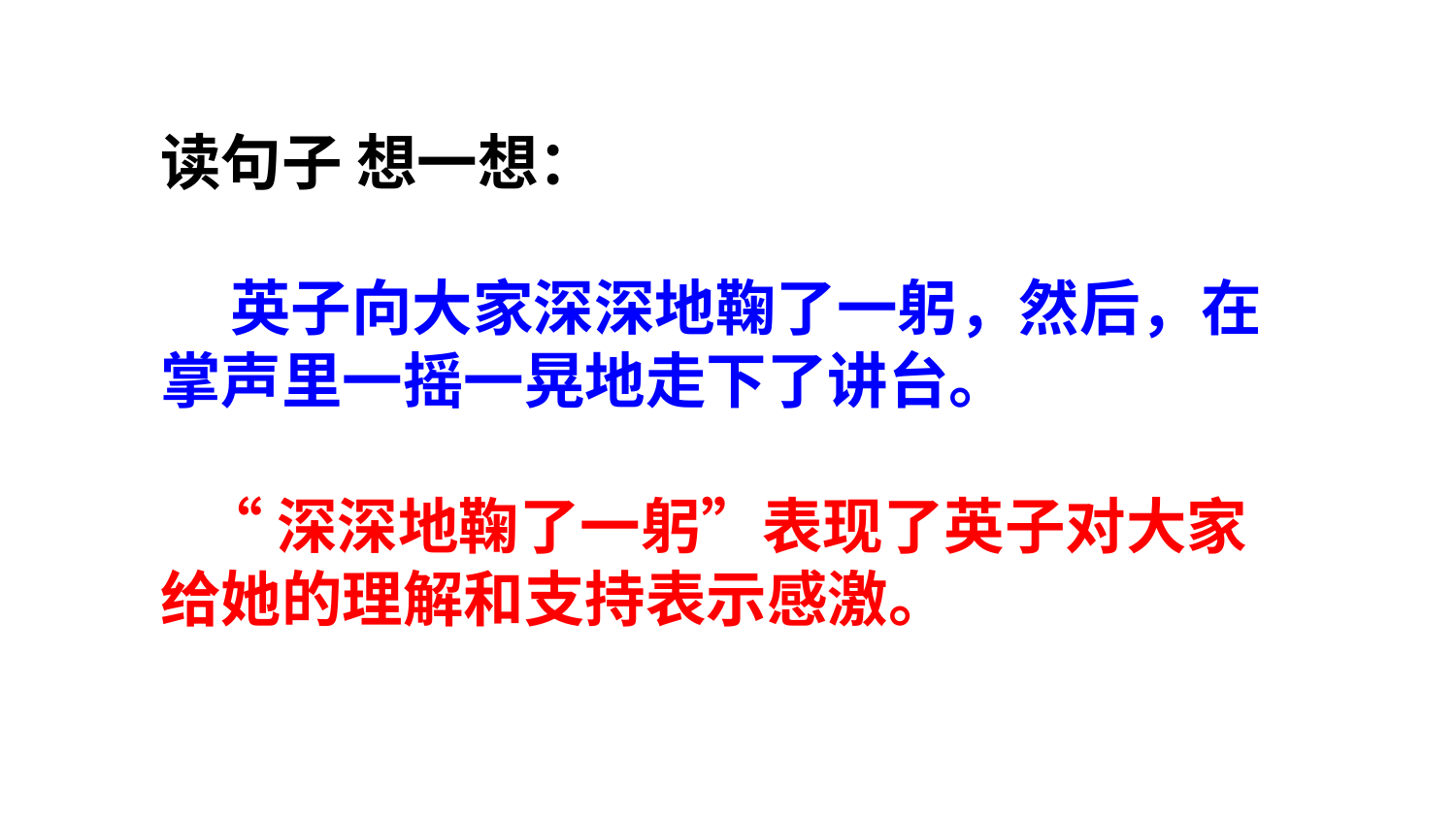

读句子 想一想：

    英子向大家深深地鞠了一躬，然后，在掌声里一摇一晃地走下了讲台。

   “深深地鞠了一躬”表现了英子对大家给她的理解和支持表示感激。